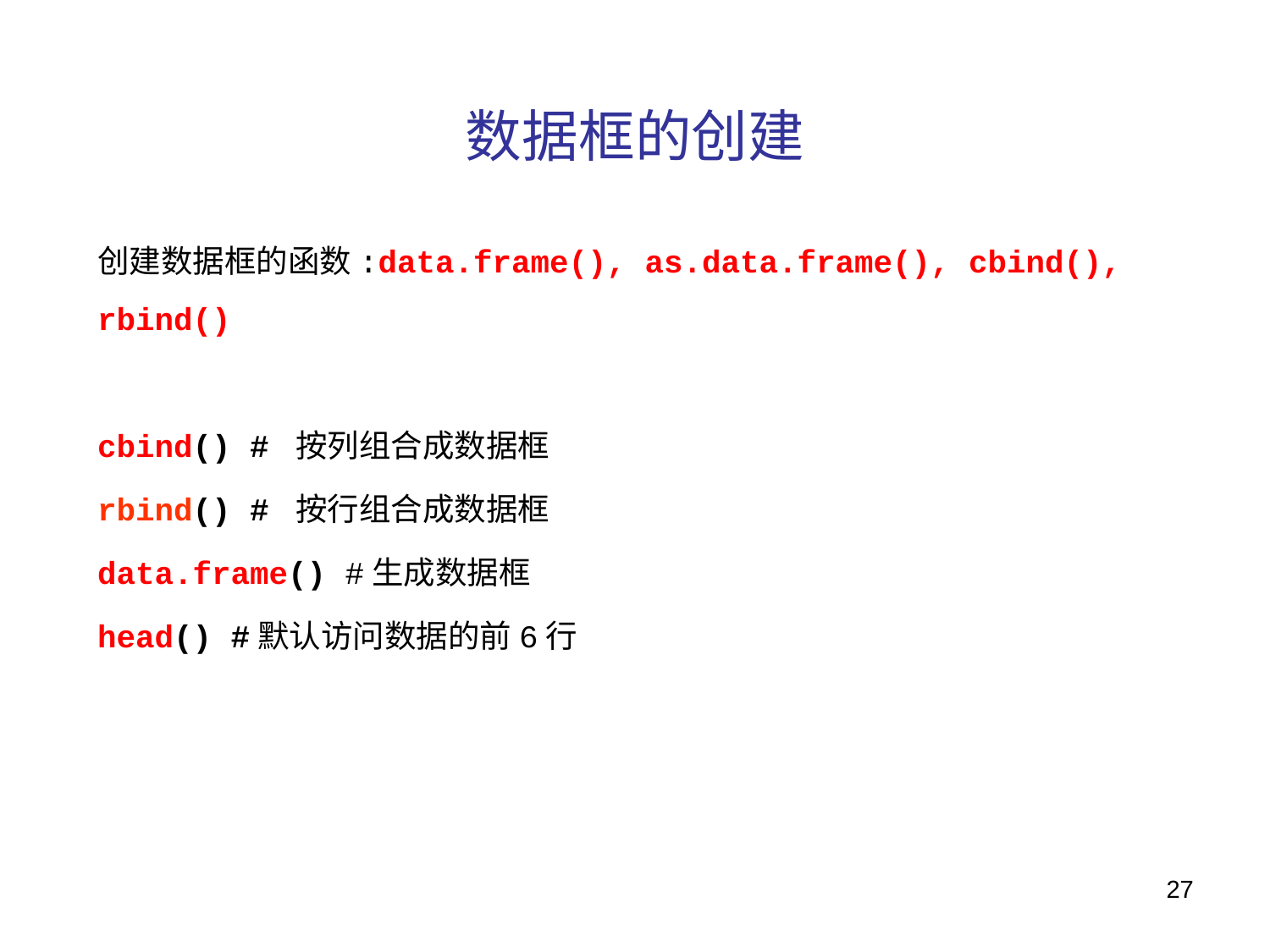

# 数据框的创建
创建数据框的函数:data.frame(), as.data.frame(), cbind(), rbind()

cbind() # 按列组合成数据框
rbind() # 按行组合成数据框
data.frame() #生成数据框
head() #默认访问数据的前6行

27